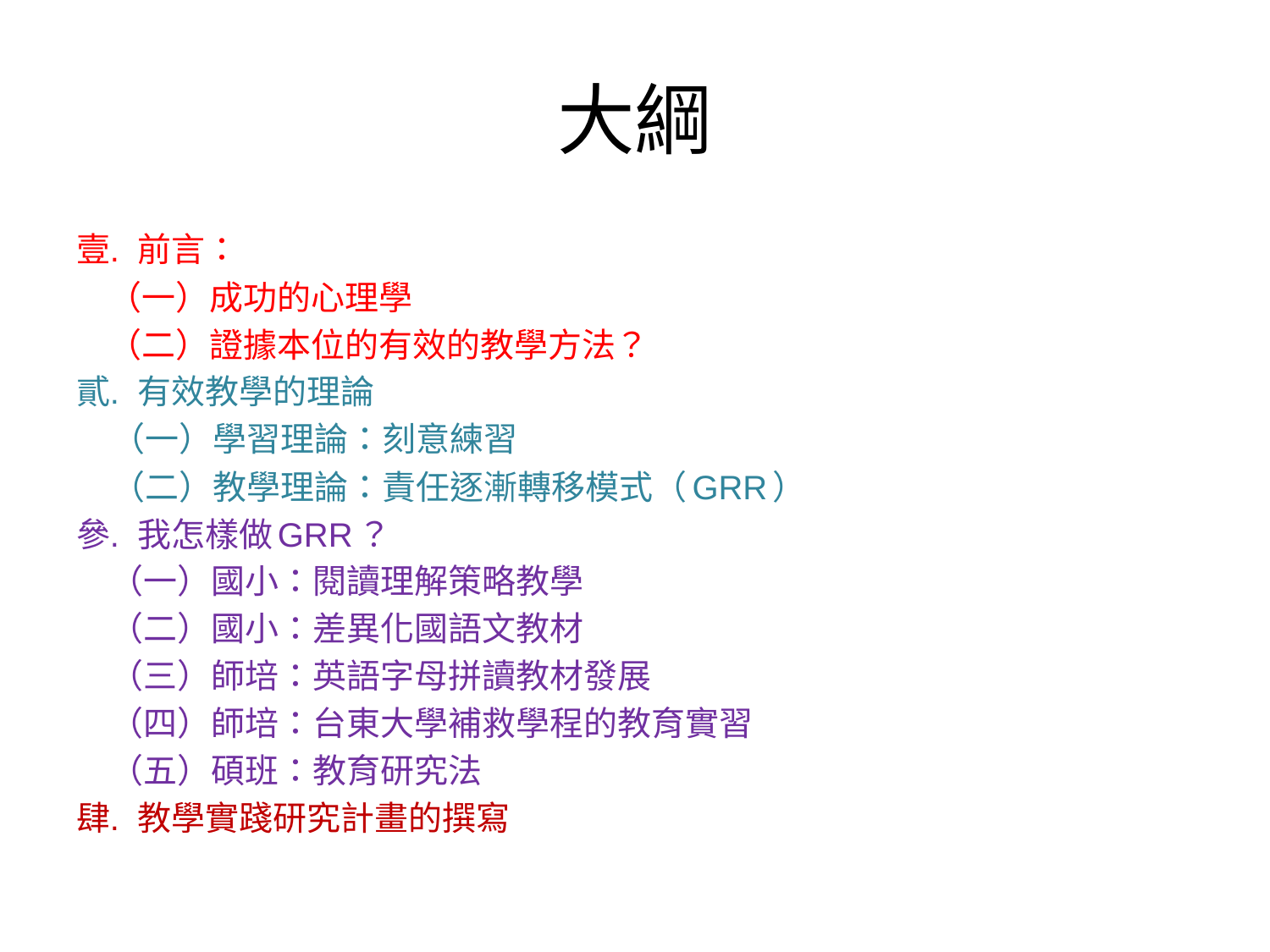

# 大綱
前言：
（一）成功的心理學
（二）證據本位的有效的教學方法？
有效教學的理論
    （一）學習理論：刻意練習
    （二）教學理論：責任逐漸轉移模式（GRR）
我怎樣做GRR？
　（一）國小：閱讀理解策略教學
　（二）國小：差異化國語文教材
　（三）師培：英語字母拼讀教材發展
　（四）師培：台東大學補救學程的教育實習
　（五）碩班：教育研究法
教學實踐研究計畫的撰寫